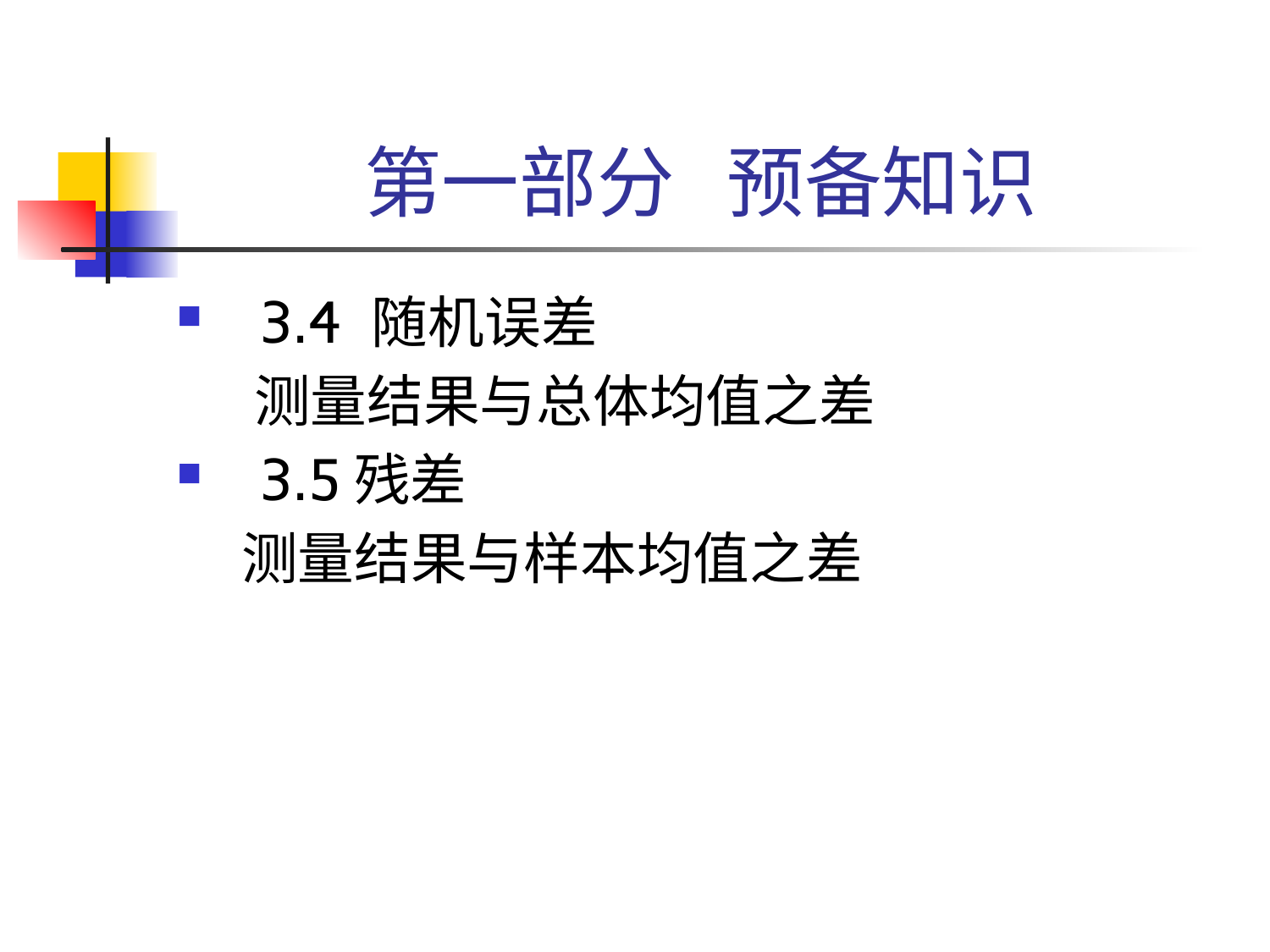

# 第一部分   预备知识
3.4 随机误差
     测量结果与总体均值之差
3.5残差
    测量结果与样本均值之差